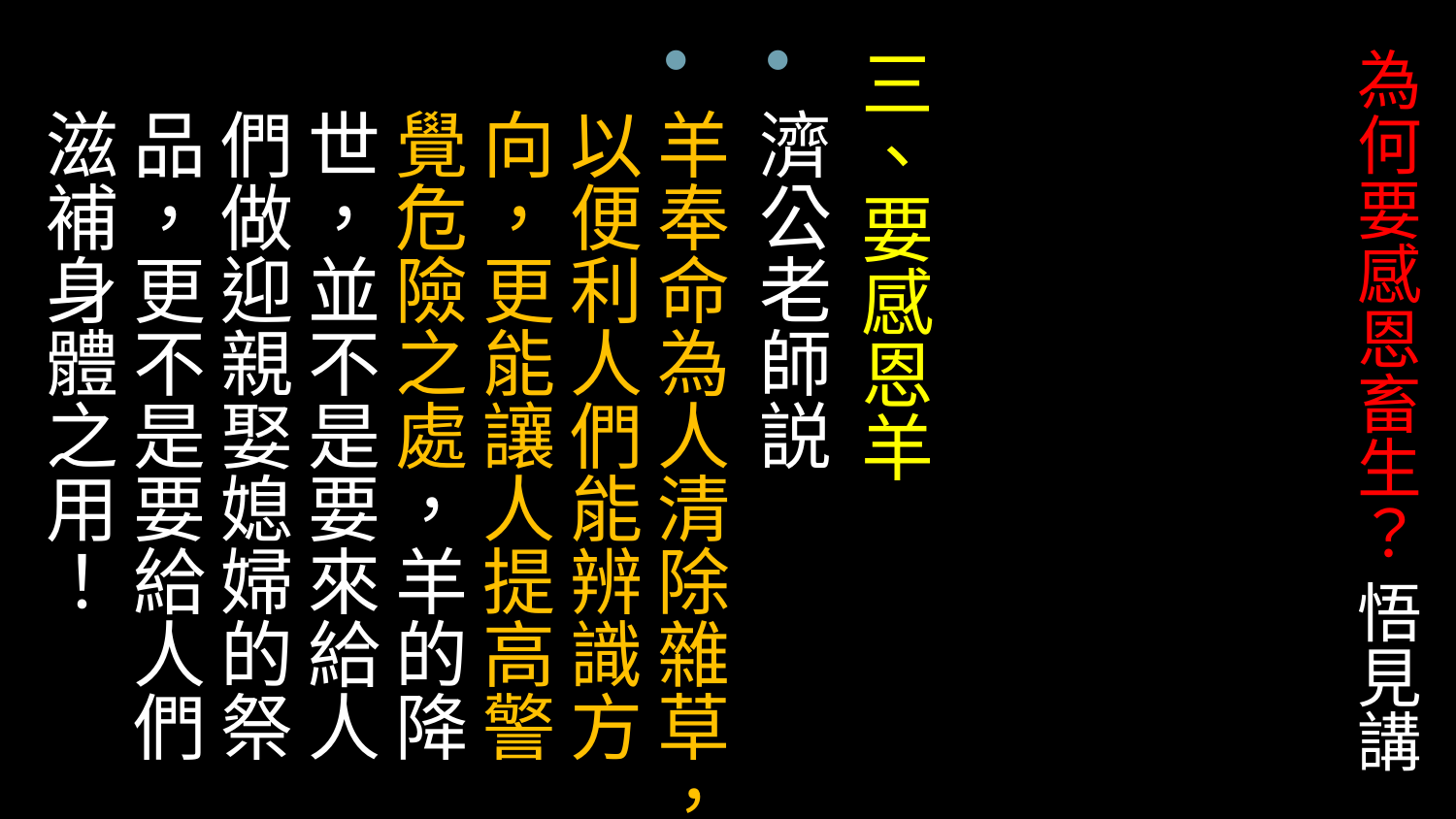

三、要感恩羊
濟公老師説
羊奉命為人清除雜草，以便利人們能辨識方向，更能讓人提高警覺危險之處，羊的降世，並不是要來給人們做迎親娶媳婦的祭品，更不是要給人們滋補身體之用！
# 為何要感恩畜生？ 悟見講